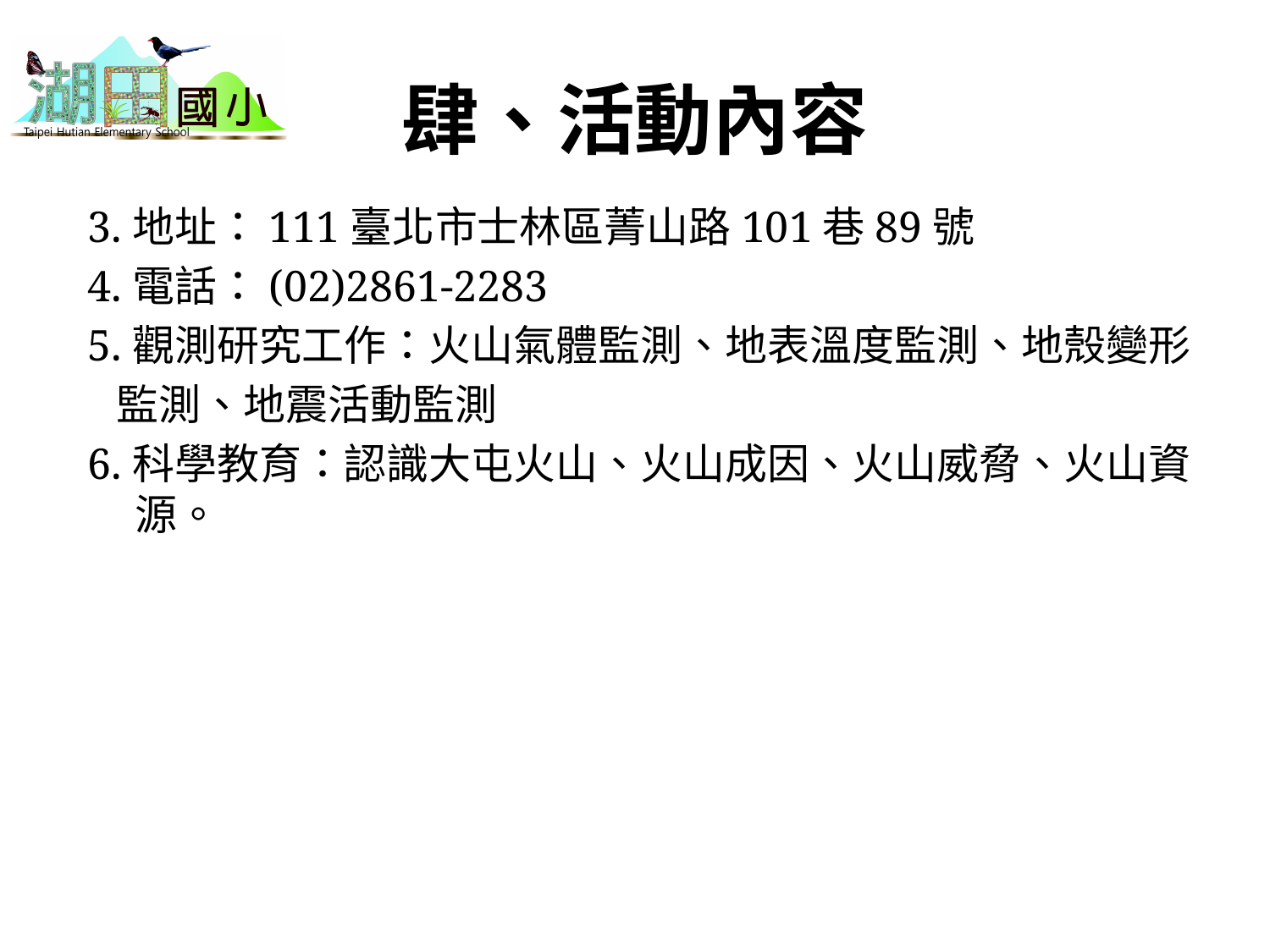

# 肆、活動內容
3.地址：111臺北市士林區菁山路101巷89號
4.電話：(02)2861-2283
5.觀測研究工作：火山氣體監測、地表溫度監測、地殼變形
  監測、地震活動監測
6.科學教育：認識大屯火山、火山成因、火山威脅、火山資源。